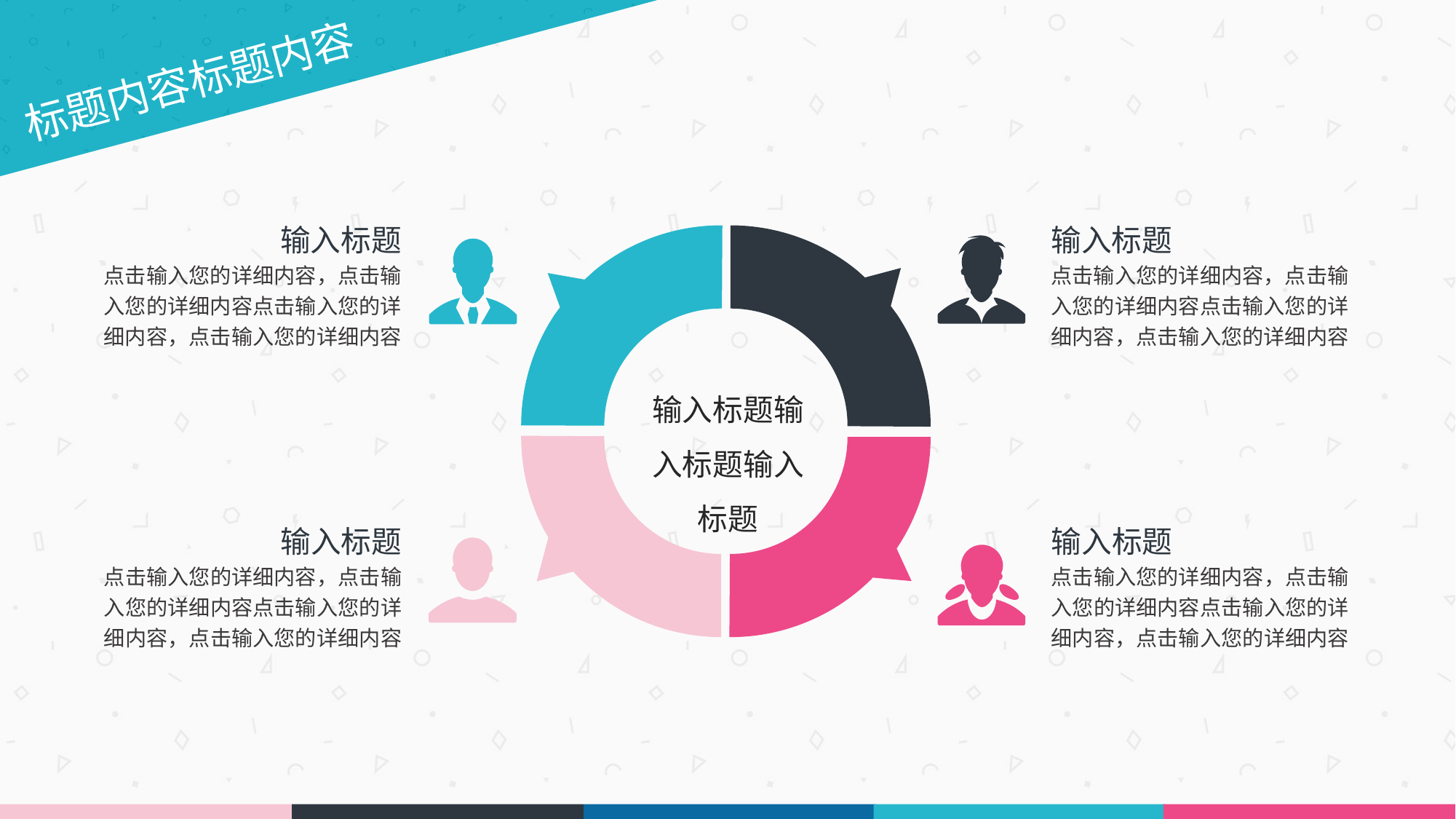

标题内容标题内容
输入标题
点击输入您的详细内容，点击输入您的详细内容点击输入您的详细内容，点击输入您的详细内容
输入标题
点击输入您的详细内容，点击输入您的详细内容点击输入您的详细内容，点击输入您的详细内容

输入标题输入标题输入标题

输入标题
点击输入您的详细内容，点击输入您的详细内容点击输入您的详细内容，点击输入您的详细内容
输入标题
点击输入您的详细内容，点击输入您的详细内容点击输入您的详细内容，点击输入您的详细内容